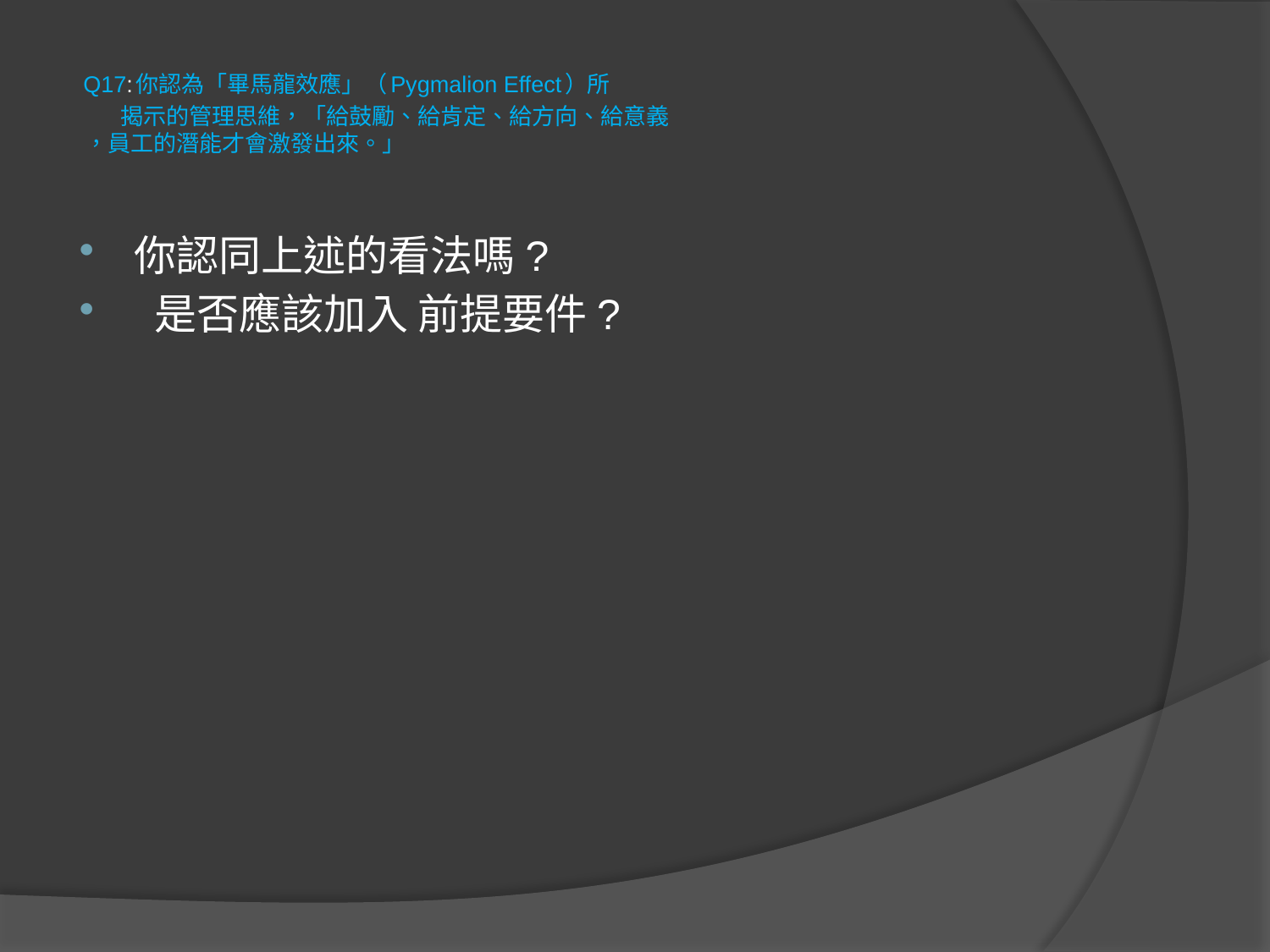

# Q17:你認為「畢馬龍效應」（Pygmalion Effect）所 揭示的管理思維，「給鼓勵、給肯定、給方向、給意義 ，員工的潛能才會激發出來。」
你認同上述的看法嗎?
 是否應該加入 前提要件?